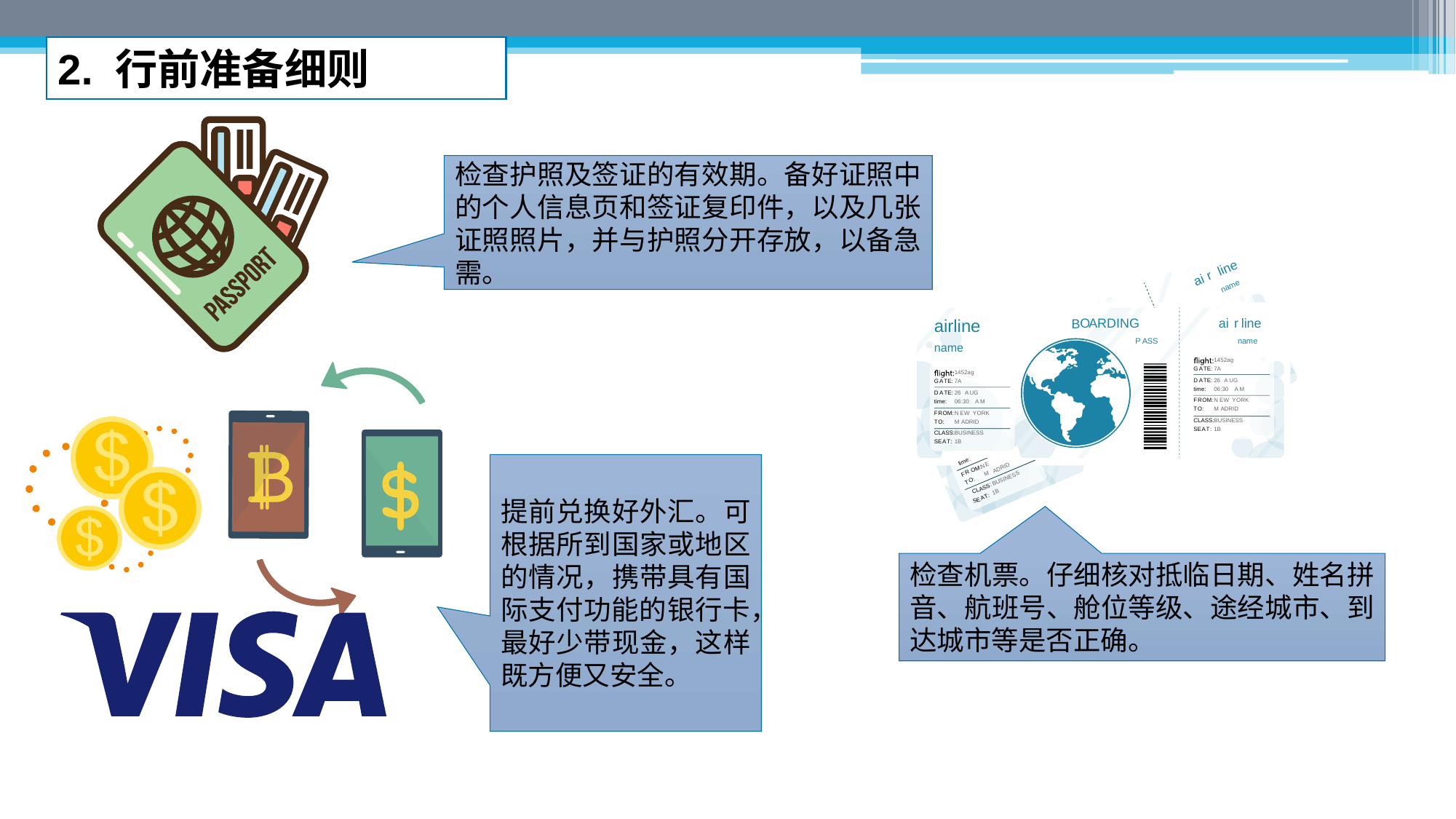

2. 行前准备细则

检查护照及签证的有效期。备好证照中的个人信息页和签证复印件，以及几张证照照片，并与护照分开存放，以备急需。

line
r

ai
name

1452ag

ARDING
ai
r
line
airline
O
B

ASS
7A
TE:
UG
P
O
A

A

G
M
B
26
A
TE:
P
ASS
name
06:30

A

ORK
D

name

Y

time:

W

E

N

ADRID

OM:

1452ag
R

M
F

BUSINESS

O:

G
A
TE:
7A
line

T

1452ag

CLASS:

r

1B
D
A
TE:
26
A
UG

G
A
TE:
7A

:
T

ai
A

SE

time:
06:30
A
M

D
A
TE:
26
A
UG

F
R
OM:
N
E
W
Y
ORK
time:
06:30
A
M

name

T
O:
M
ADRID

F
R
OM:
N
E
W
Y
ORK

CLASS:
BUSINESS

T
O:
M
ADRID

1452ag

SE
A
T
:
1B

CLASS:
BUSINESS

7A

TE:

UG

SE
A
T
:
1B

A
A

G

M

26
A

TE:

06:30
A
D

time:

E
N
ADRID
OM:

R
M
F

BUSINESS

O:

T

CLASS:

1B

:

T

A
SE

提前兑换好外汇。可根据所到国家或地区的情况，携带具有国际支付功能的银行卡，最好少带现金，这样既方便又安全。
检查机票。仔细核对抵临日期、姓名拼音、航班号、舱位等级、途经城市、到达城市等是否正确。